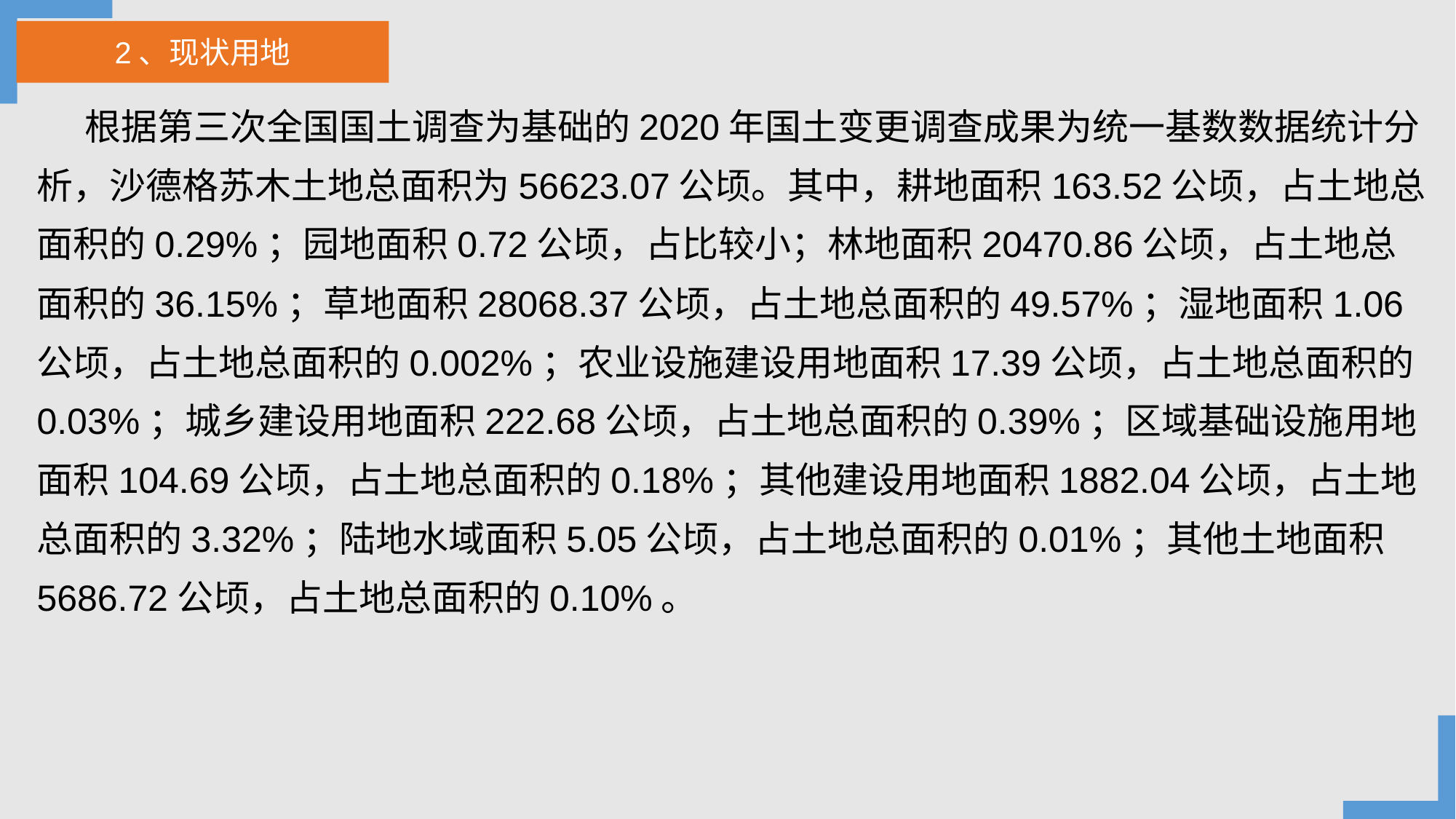

2、现状用地
      根据第三次全国国土调查为基础的2020年国土变更调查成果为统一基数数据统计分析，沙德格苏木土地总面积为56623.07公顷。其中，耕地面积163.52公顷，占土地总面积的0.29%；园地面积0.72公顷，占比较小；林地面积20470.86公顷，占土地总面积的36.15%；草地面积28068.37公顷，占土地总面积的49.57%；湿地面积1.06公顷，占土地总面积的0.002%；农业设施建设用地面积17.39公顷，占土地总面积的0.03%；城乡建设用地面积222.68公顷，占土地总面积的0.39%；区域基础设施用地面积104.69公顷，占土地总面积的0.18%；其他建设用地面积1882.04公顷，占土地总面积的3.32%；陆地水域面积5.05公顷，占土地总面积的0.01%；其他土地面积5686.72公顷，占土地总面积的0.10%。